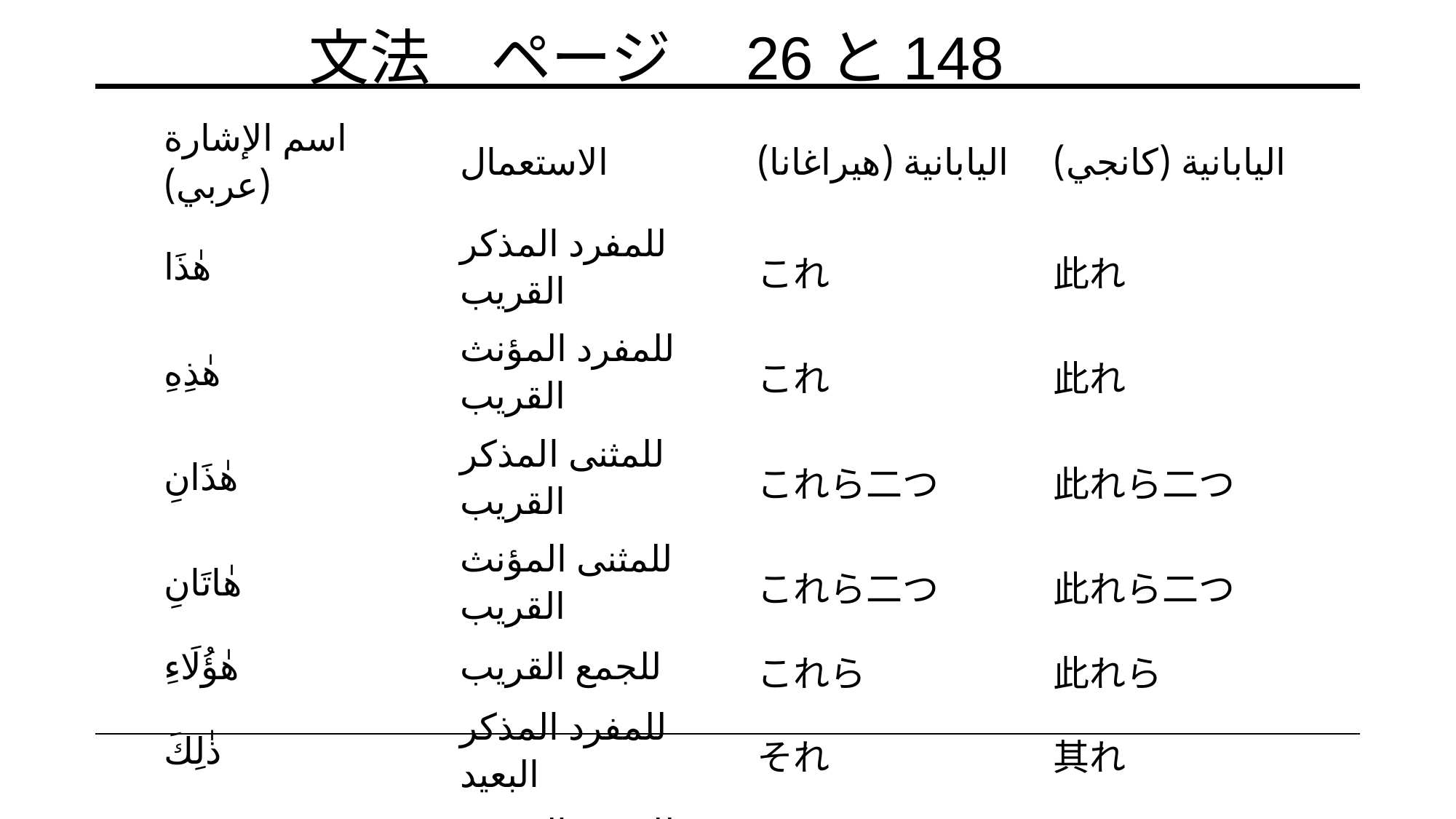

文法　ページ　26と148
| اسم الإشارة (عربي) | الاستعمال | اليابانية (هيراغانا) | اليابانية (كانجي) |
| --- | --- | --- | --- |
| هٰذَا | للمفرد المذكر القريب | これ | 此れ |
| هٰذِهِ | للمفرد المؤنث القريب | これ | 此れ |
| هٰذَانِ | للمثنى المذكر القريب | これら二つ | 此れら二つ |
| هٰاتَانِ | للمثنى المؤنث القريب | これら二つ | 此れら二つ |
| هٰؤُلَاءِ | للجمع القريب | これら | 此れら |
| ذٰلِكَ | للمفرد المذكر البعيد | それ | 其れ |
| تِلْكَ | للمفرد المؤنث البعيد | それ | 其れ |
| ذَانِكَ | للمثنى المذكر البعيد | それら二つ | 其れら二つ |
| تَانِكَ | للمثنى المؤنث البعيد | それら二つ | 其れら二つ |
| أُولٰئِكَ | للجمع البعيد | あれら | 彼れら |